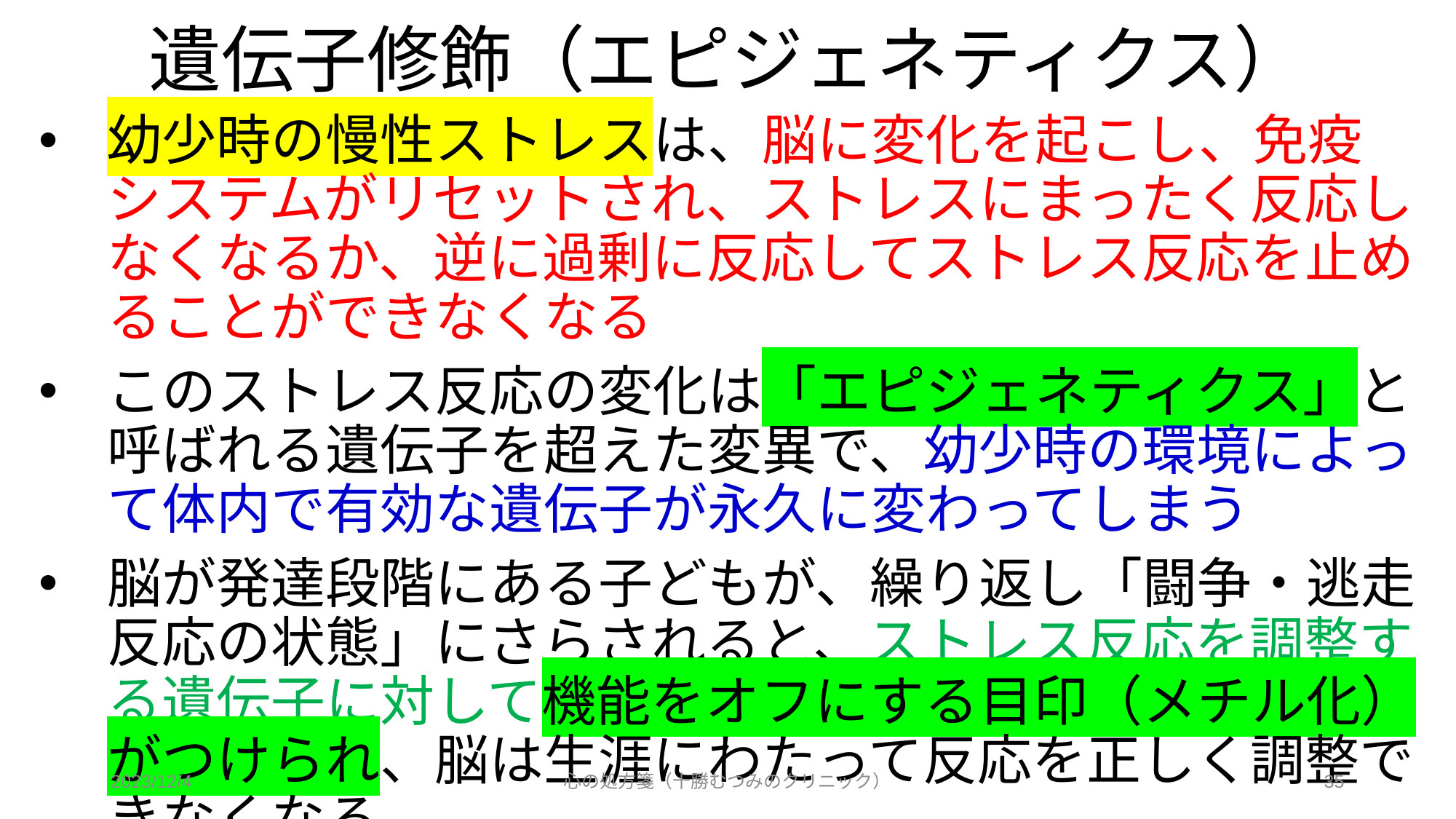

# 遺伝子修飾（エピジェネティクス）
幼少時の慢性ストレスは、脳に変化を起こし、免疫システムがリセットされ、ストレスにまったく反応しなくなるか、逆に過剰に反応してストレス反応を止めることができなくなる
このストレス反応の変化は「エピジェネティクス」と呼ばれる遺伝子を超えた変異で、幼少時の環境によって体内で有効な遺伝子が永久に変わってしまう
脳が発達段階にある子どもが、繰り返し「闘争・逃走反応の状態」にさらされると、ストレス反応を調整する遺伝子に対して機能をオフにする目印（メチル化）がつけられ、脳は生涯にわたって反応を正しく調整できなくなる

2023/12/4
心の処方箋（十勝むつみのクリニック）
35